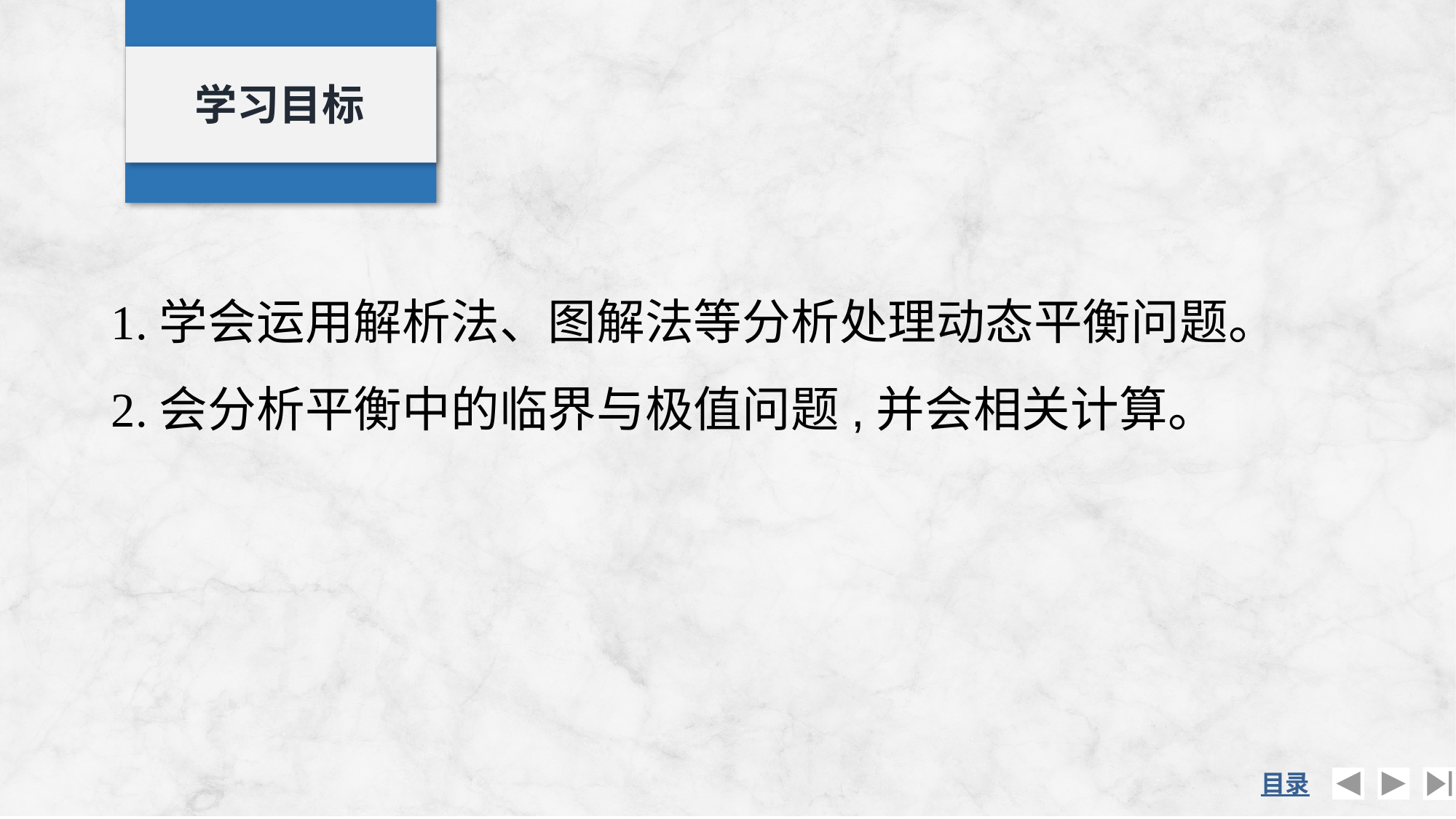

学习目标
1.学会运用解析法、图解法等分析处理动态平衡问题。
2.会分析平衡中的临界与极值问题,并会相关计算。